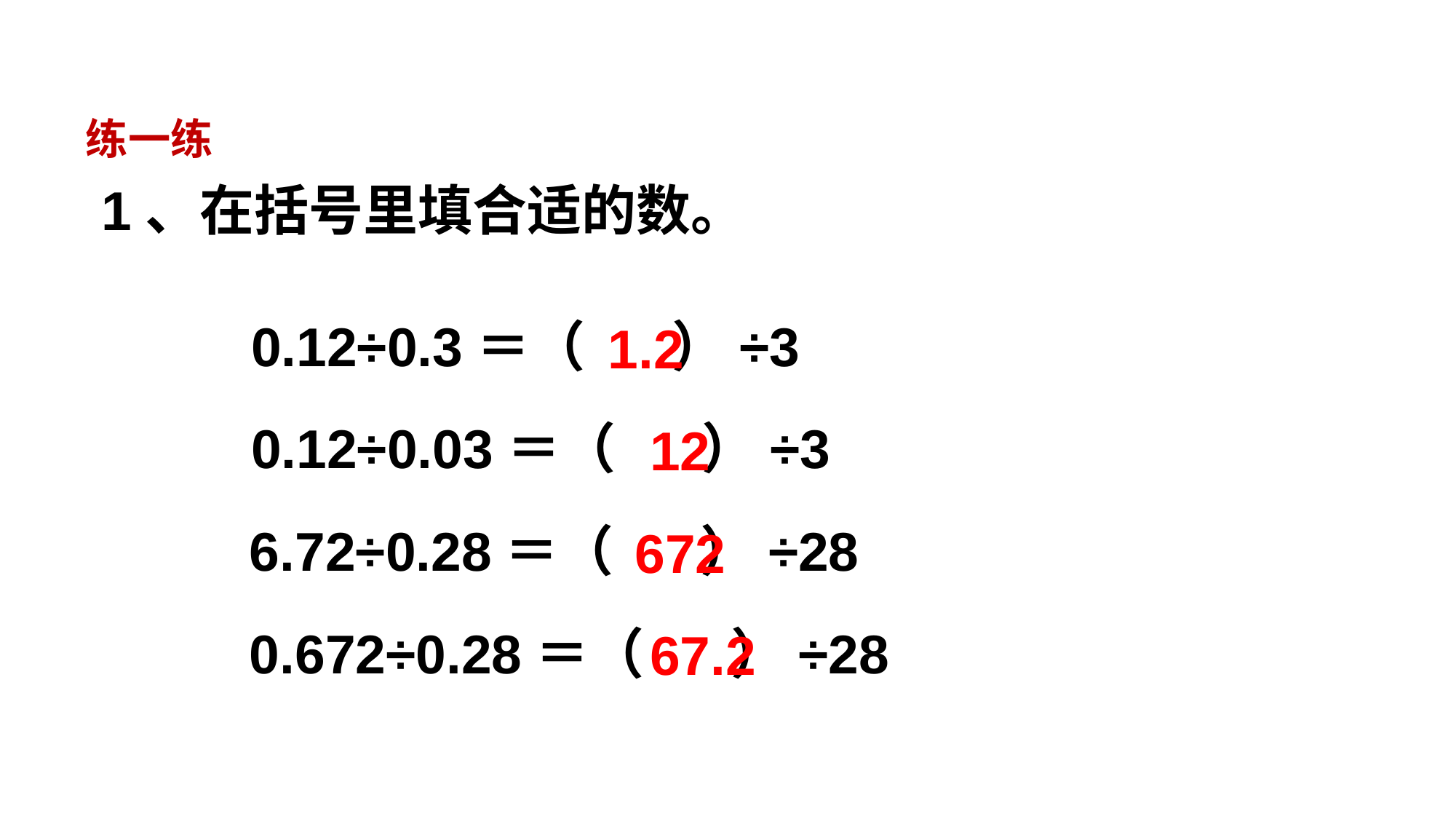

练一练
1、在括号里填合适的数。
0.12÷0.3＝（       ）÷3
1.2
0.12÷0.03＝（       ）÷3
12
6.72÷0.28＝（       ）÷28
672
0.672÷0.28＝（       ）÷28
67.2